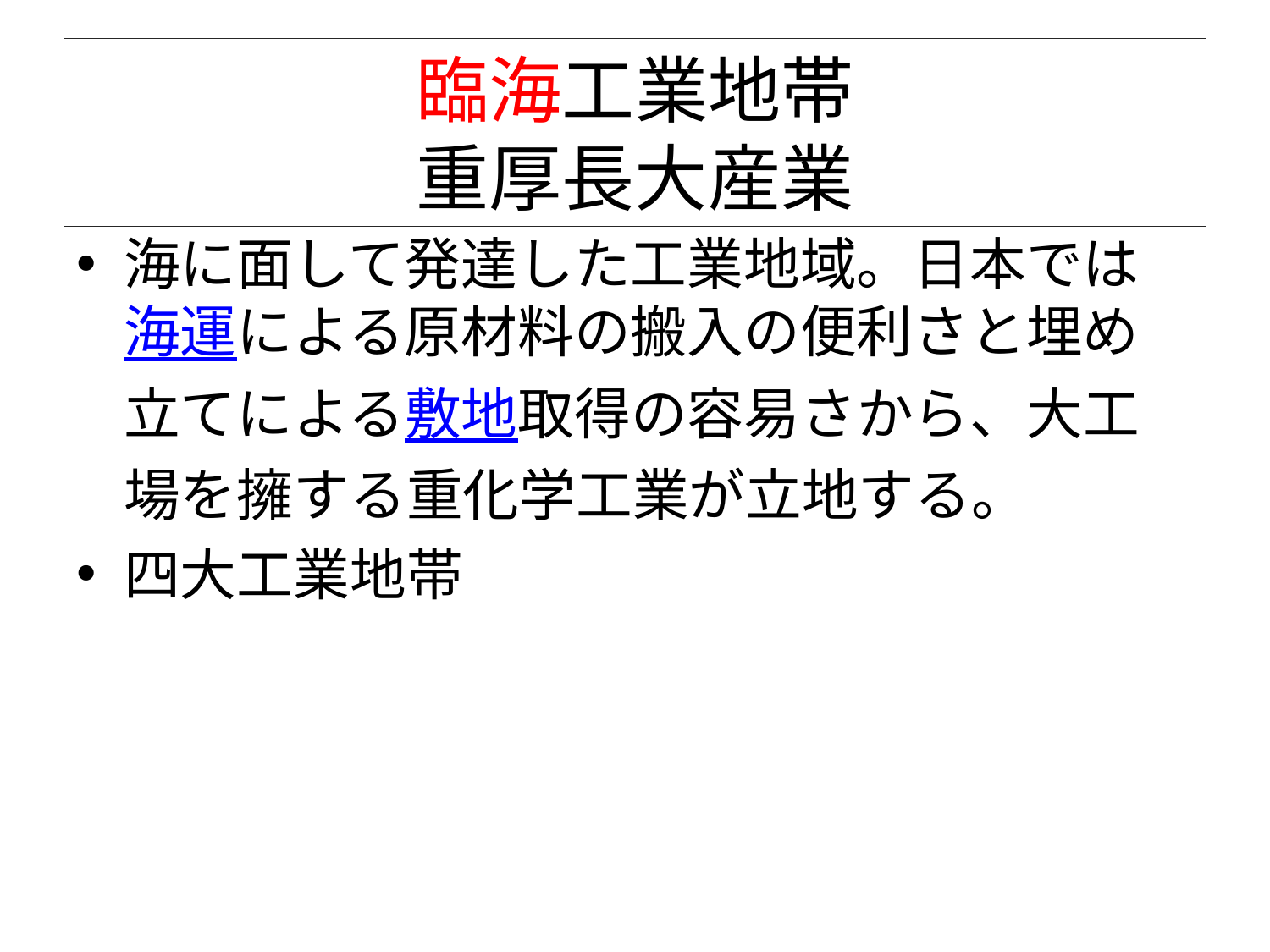

# 臨海工業地帯 重厚長大産業
海に面して発達した工業地域。日本では海運による原材料の搬入の便利さと埋め立てによる敷地取得の容易さから、大工場を擁する重化学工業が立地する。
四大工業地帯